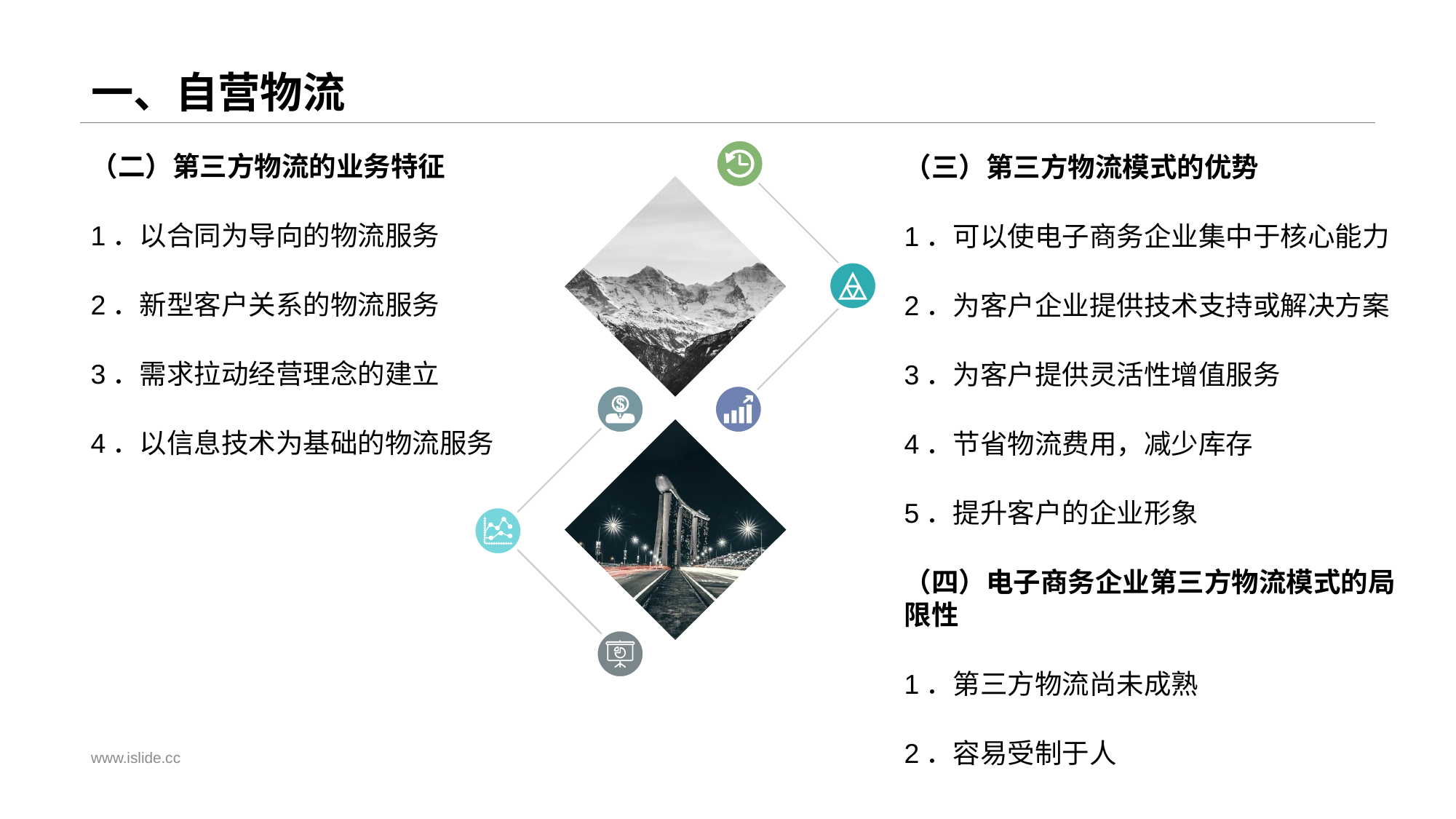

# 一、自营物流

（二）第三方物流的业务特征
1．以合同为导向的物流服务
2．新型客户关系的物流服务
3．需求拉动经营理念的建立
4．以信息技术为基础的物流服务

（三）第三方物流模式的优势
1．可以使电子商务企业集中于核心能力
2．为客户企业提供技术支持或解决方案
3．为客户提供灵活性增值服务
4．节省物流费用，减少库存
5．提升客户的企业形象
（四）电子商务企业第三方物流模式的局限性
1．第三方物流尚未成熟
2．容易受制于人
www.islide.cc
6